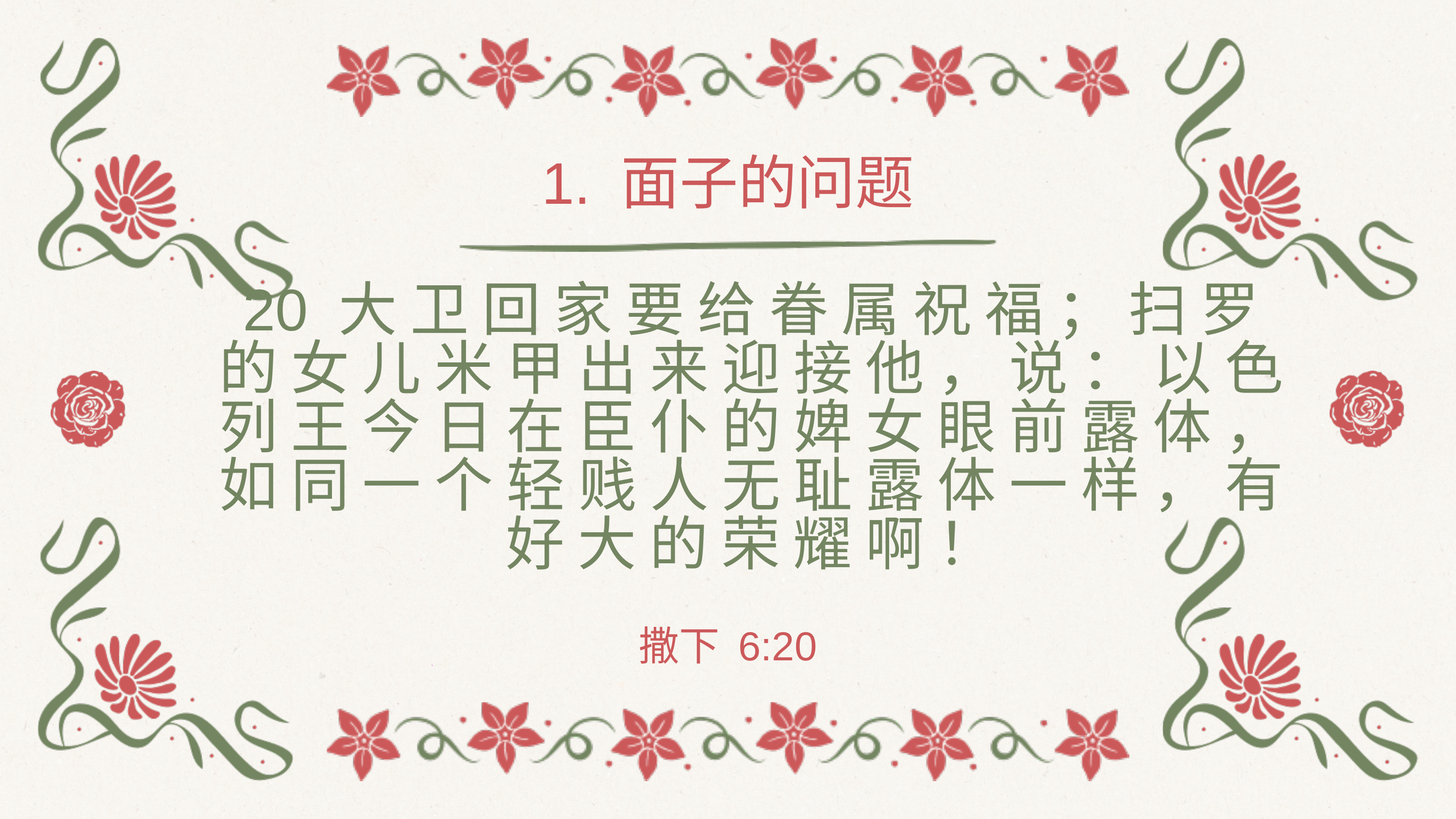

1. 面子的问题

20 大 卫 回 家 要 给 眷 属 祝 福 ； 扫 罗 的 女 儿 米 甲 出 来 迎 接 他 ， 说 ： 以 色 列 王 今 日 在 臣 仆 的 婢 女 眼 前 露 体 ， 如 同 一 个 轻 贱 人 无 耻 露 体 一 样 ， 有 好 大 的 荣 耀 啊 ！

撒下 6:20